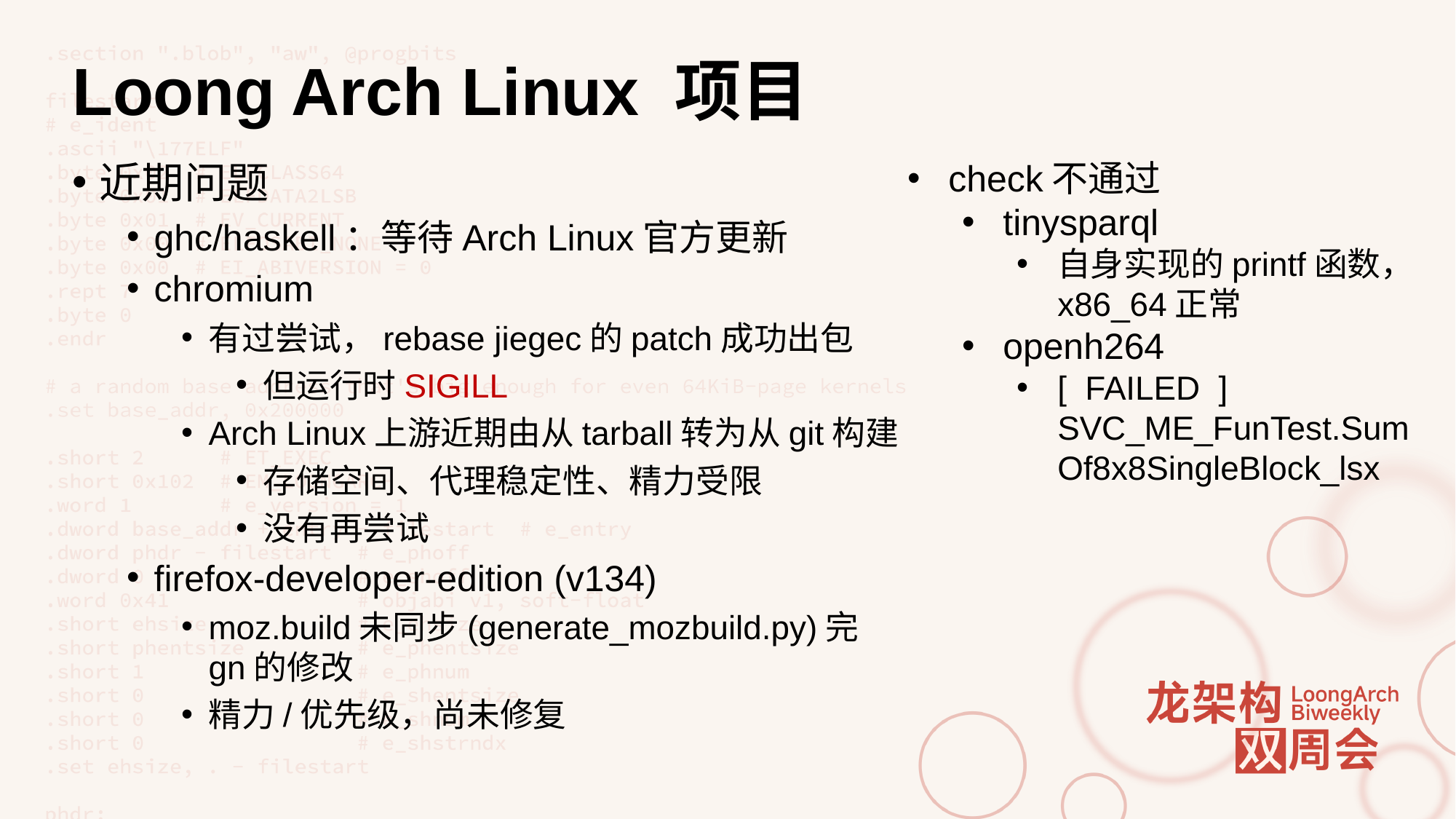

# Loong Arch Linux 项目
近期问题
ghc/haskell：等待Arch Linux官方更新
chromium
有过尝试，rebase jiegec的patch成功出包
但运行时SIGILL
Arch Linux上游近期由从tarball转为从git构建
存储空间、代理稳定性、精力受限
没有再尝试
firefox-developer-edition (v134)
moz.build未同步(generate_mozbuild.py)完gn的修改
精力/优先级，尚未修复

check不通过
tinysparql
自身实现的printf函数，x86_64正常
openh264
[  FAILED  ] SVC_ME_FunTest.SumOf8x8SingleBlock_lsx